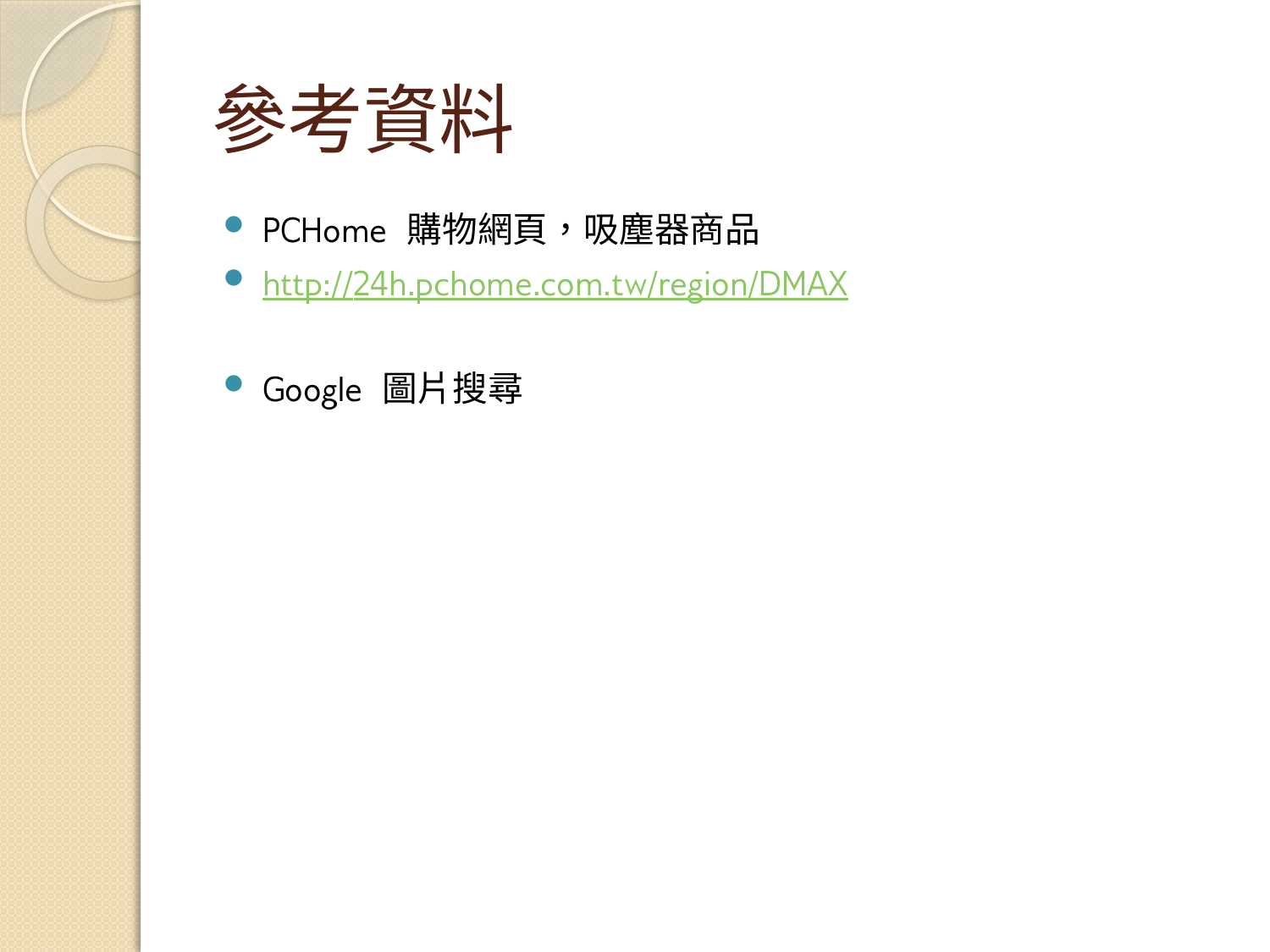

# 參考資料
PCHome 購物網頁，吸塵器商品
http://24h.pchome.com.tw/region/DMAX

Google 圖片搜尋